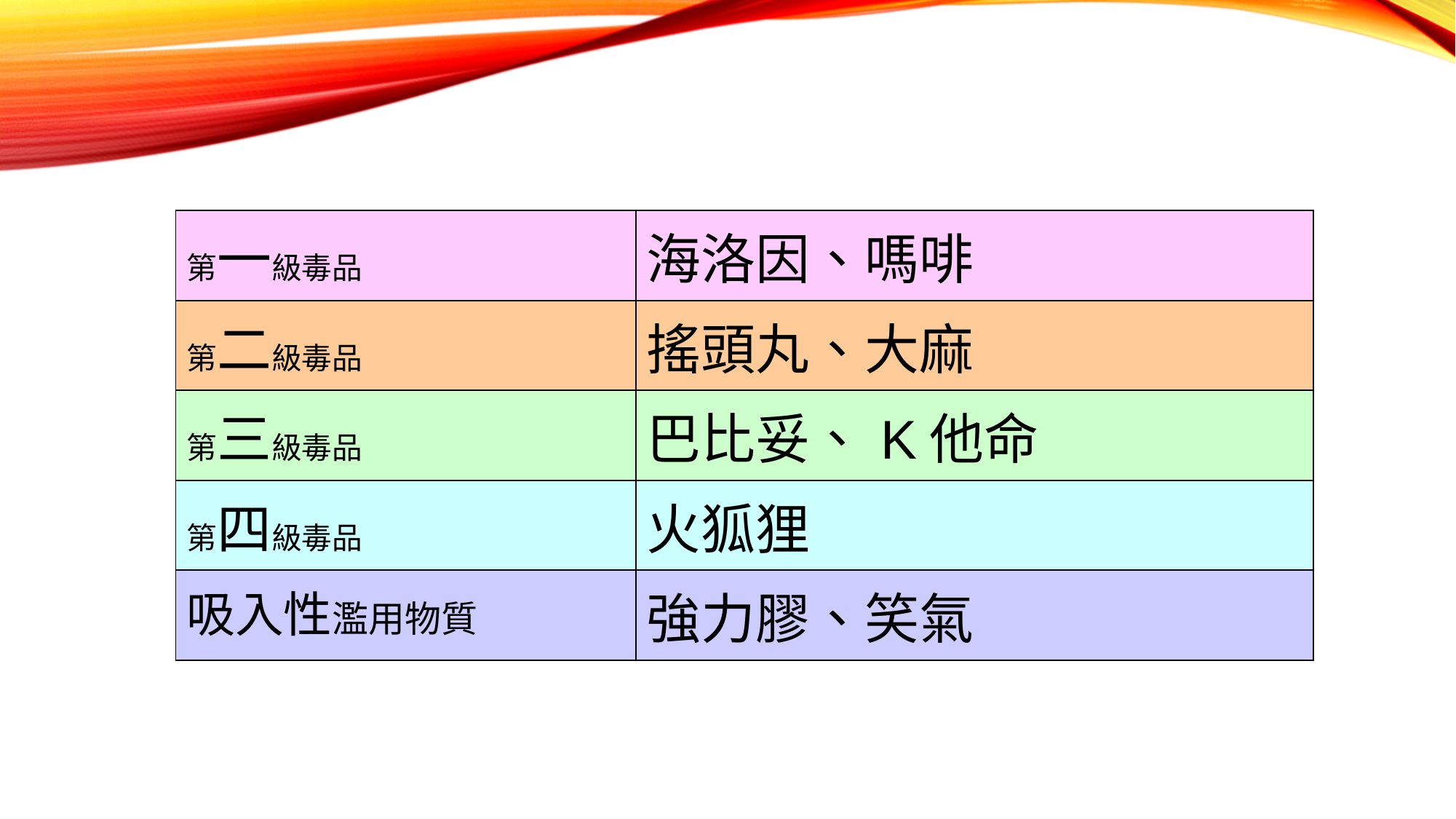

| 第一級毒品 | 海洛因、嗎啡 |
| --- | --- |
| 第二級毒品 | 搖頭丸、大麻 |
| 第三級毒品 | 巴比妥、K他命 |
| 第四級毒品 | 火狐狸 |
| 吸入性濫用物質 | 強力膠、笑氣 |